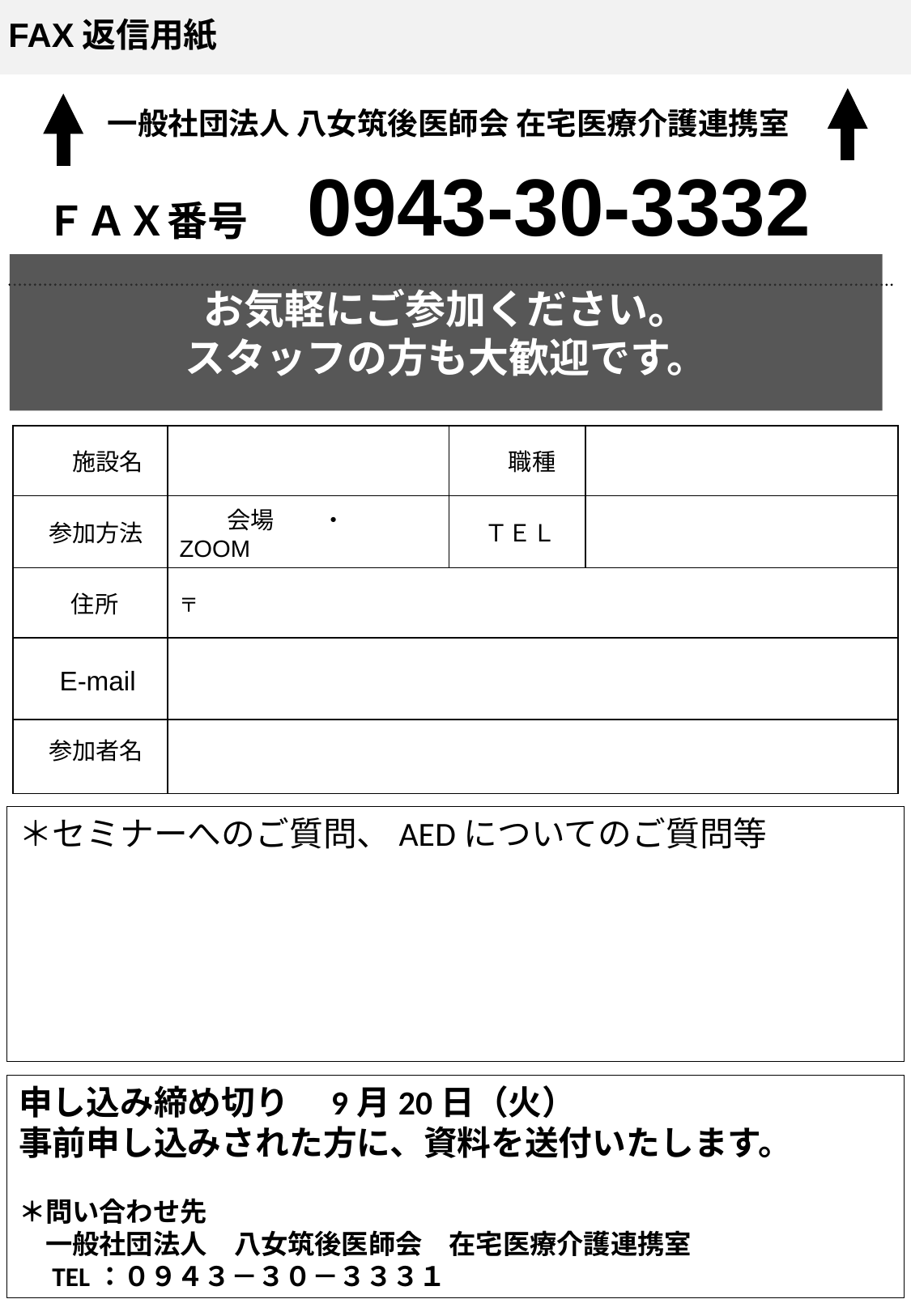

FAX返信用紙

一般社団法人 八女筑後医師会 在宅医療介護連携室
ＦＡＸ番号　 0943-30-3332

お気軽にご参加ください。
スタッフの方も大歓迎です。

| 施設名 |  | 職種 |  |
| --- | --- | --- | --- |
| 参加方法 | 会場　　・　　ZOOM | ＴＥＬ |  |
| 住所 | 〒 |  |  |
| E-mail |  |  |  |
| 参加者名 |  |  |  |
＊セミナーへのご質問、AEDについてのご質問等

申し込み締め切り　9月20日（火）
事前申し込みされた方に、資料を送付いたします。

＊問い合わせ先
　一般社団法人　八女筑後医師会　在宅医療介護連携室
　TEL：０９４３－３０－３３３１